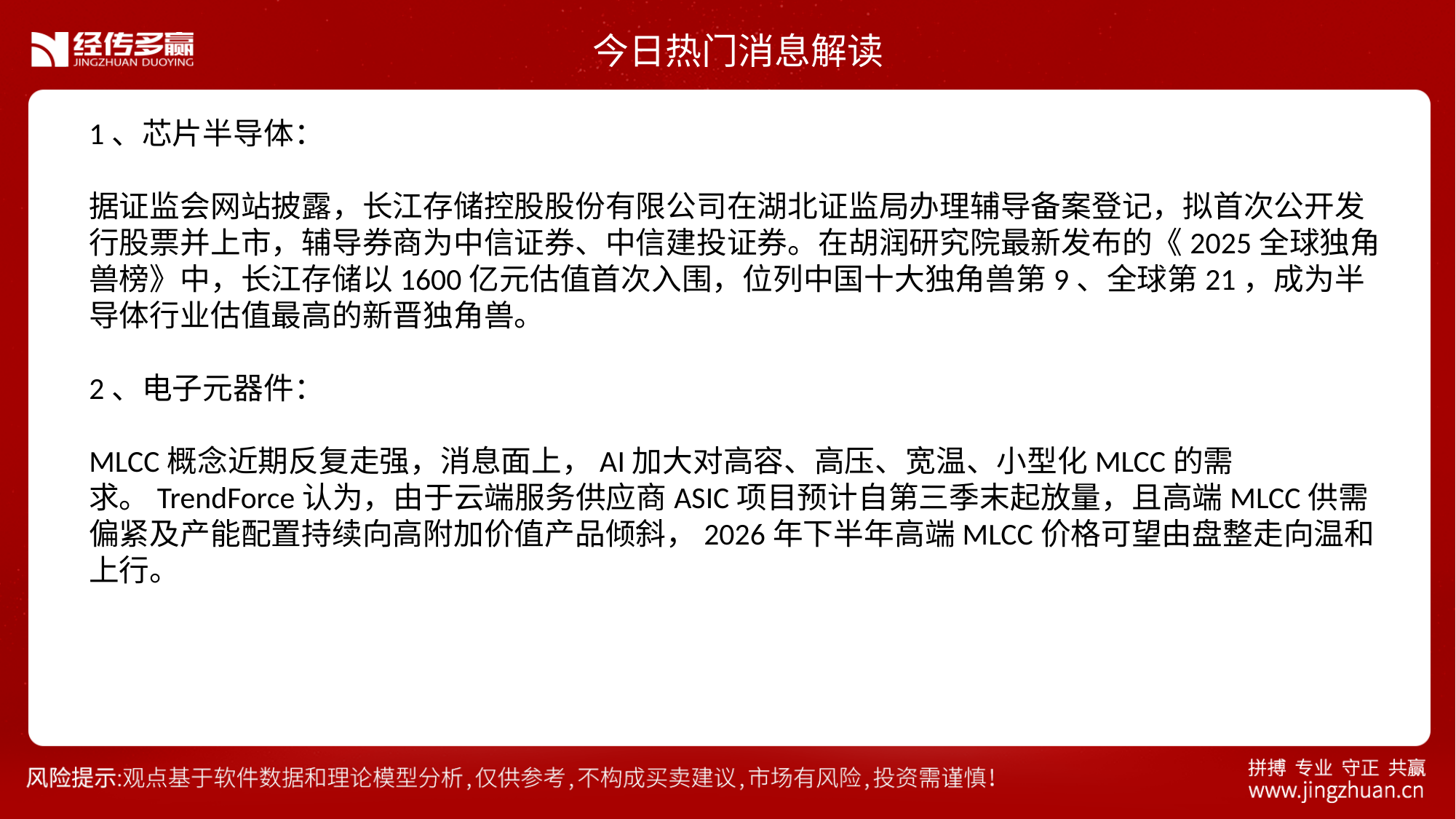

今日热门消息解读
1、芯片半导体：

据证监会网站披露，长江存储控股股份有限公司在湖北证监局办理辅导备案登记，拟首次公开发行股票并上市，辅导券商为中信证券、中信建投证券。在胡润研究院最新发布的《2025全球独角兽榜》中，长江存储以1600亿元估值首次入围，位列中国十大独角兽第9、全球第21，成为半导体行业估值最高的新晋独角兽。

2、电子元器件：

MLCC概念近期反复走强，消息面上，AI加大对高容、高压、宽温、小型化MLCC的需求。TrendForce认为，由于云端服务供应商ASIC项目预计自第三季末起放量，且高端MLCC供需偏紧及产能配置持续向高附加价值产品倾斜，2026年下半年高端MLCC价格可望由盘整走向温和上行。